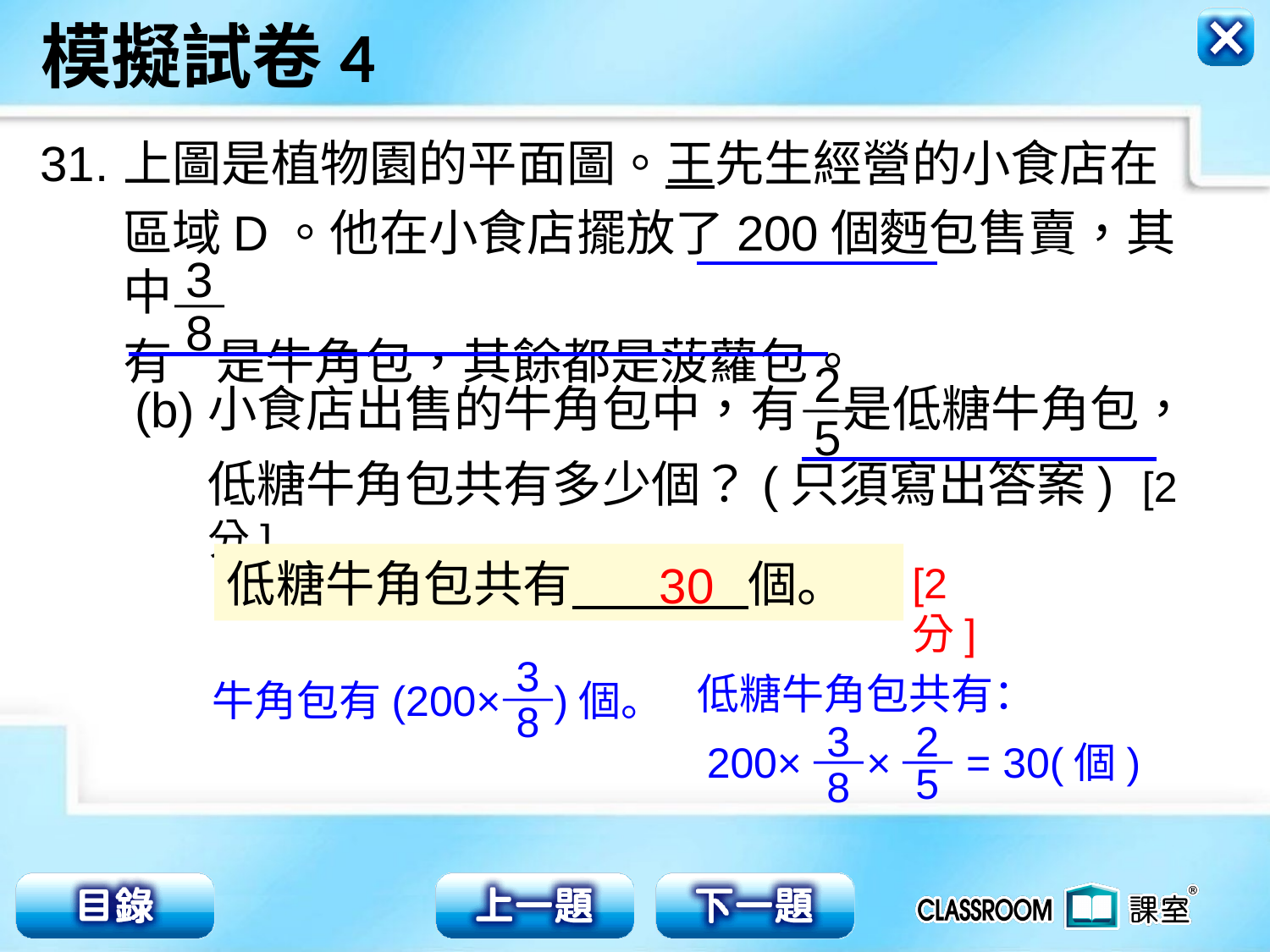

31.
上圖是植物園的平面圖。王先生經營的小食店在
區域D。他在小食店擺放了200個麪包售賣，其中
有    是牛角包，其餘都是菠蘿包。
3
8

2
5

(b)
小食店出售的牛角包中，有    是低糖牛角包，
低糖牛角包共有多少個？(只須寫出答案)  [2分]
低糖牛角包共有                個。
30
[2分]
3
8

牛角包有(200×
)個。
低糖牛角包共有：
3
8

2
5

200×
×
= 30(個)